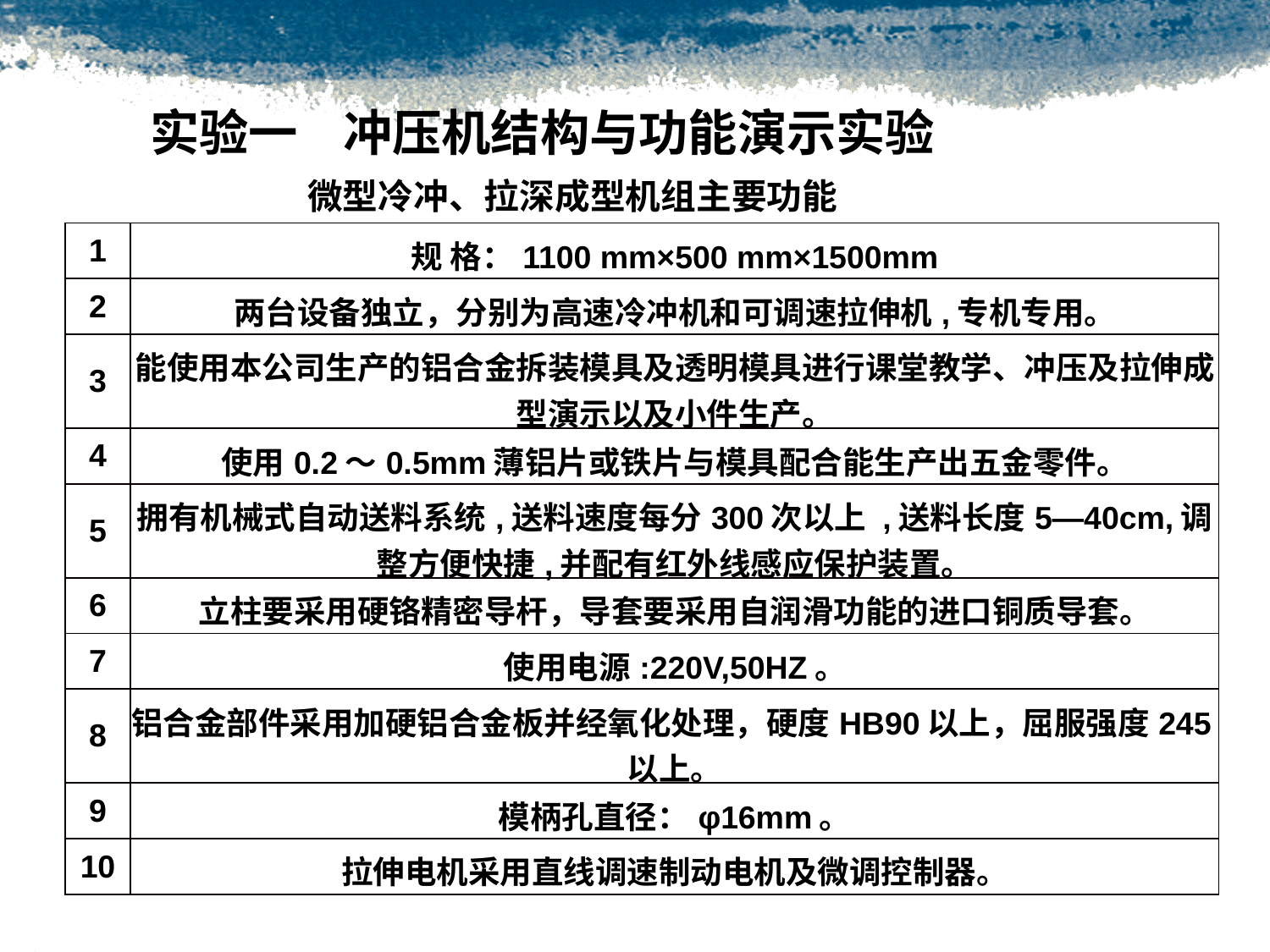

#
实验一    冲压机结构与功能演示实验
微型冷冲、拉深成型机组主要功能
| 1 | 规 格：1100 mm×500 mm×1500mm |
| --- | --- |
| 2 | 两台设备独立，分别为高速冷冲机和可调速拉伸机,专机专用。 |
| 3 | 能使用本公司生产的铝合金拆装模具及透明模具进行课堂教学、冲压及拉伸成型演示以及小件生产。 |
| 4 | 使用0.2～0.5mm薄铝片或铁片与模具配合能生产出五金零件。 |
| 5 | 拥有机械式自动送料系统,送料速度每分300次以上 ,送料长度5—40cm,调整方便快捷,并配有红外线感应保护装置。 |
| 6 | 立柱要采用硬铬精密导杆，导套要采用自润滑功能的进口铜质导套。 |
| 7 | 使用电源:220V,50HZ。 |
| 8 | 铝合金部件采用加硬铝合金板并经氧化处理，硬度HB90以上，屈服强度245以上。 |
| 9 | 模柄孔直径：φ16mm。 |
| 10 | 拉伸电机采用直线调速制动电机及微调控制器。 |